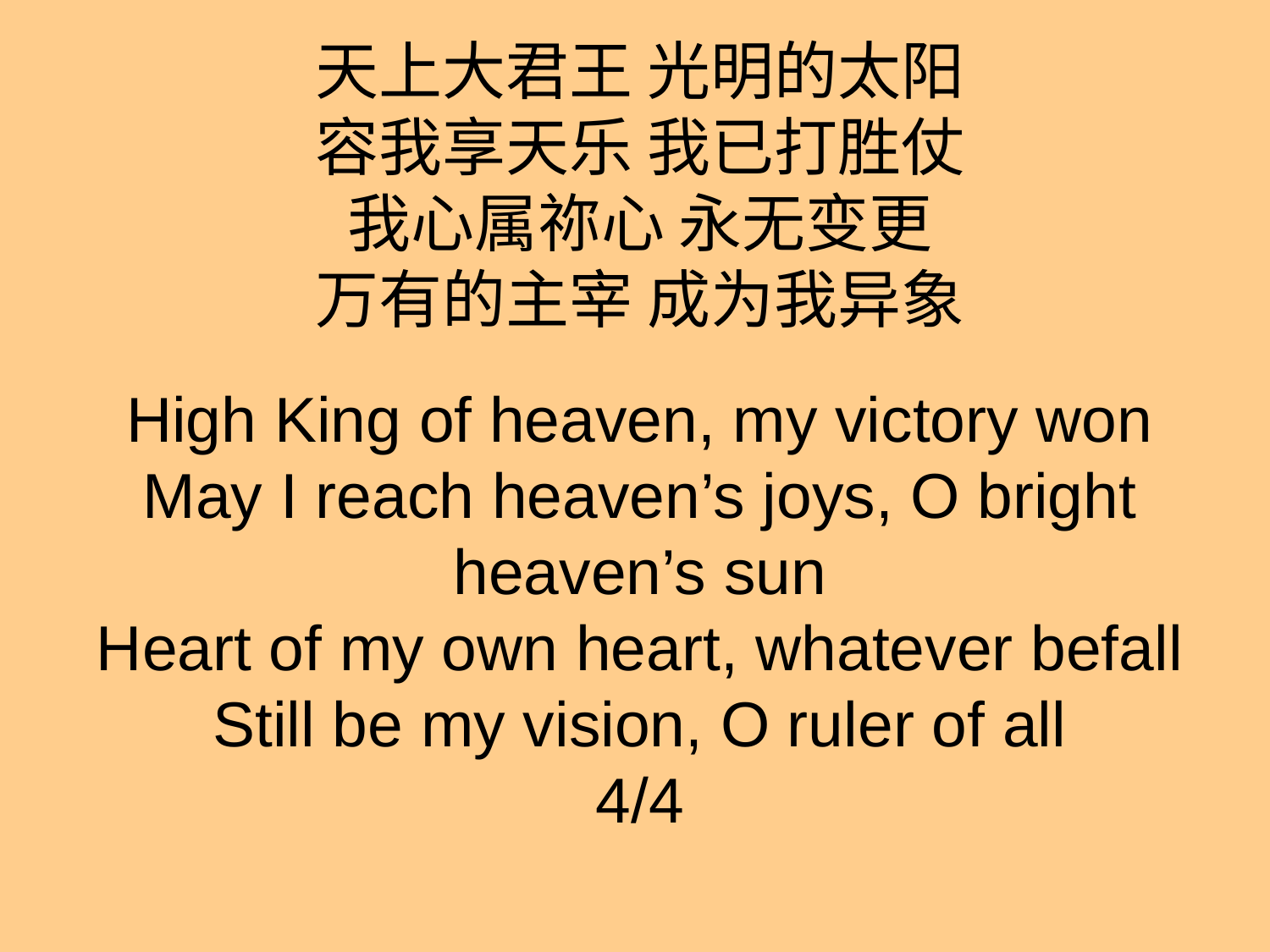

# 天上大君王 光明的太阳
容我享天乐 我已打胜仗
我心属祢心 永无变更
万有的主宰 成为我异象
High King of heaven, my victory won
May I reach heaven’s joys, O bright heaven’s sun
Heart of my own heart, whatever befall
Still be my vision, O ruler of all
4/4